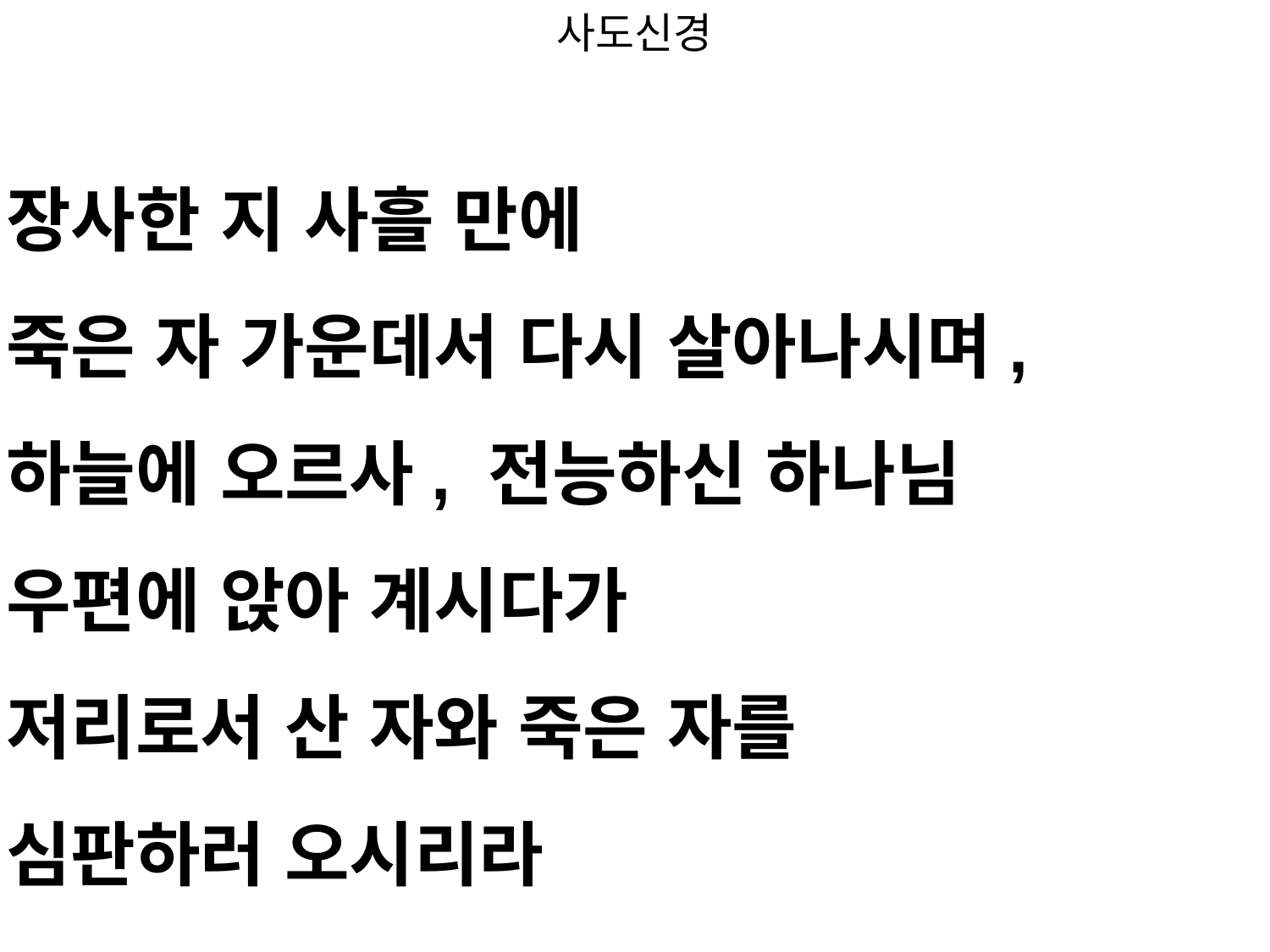

사도신경
#
장사한 지 사흘 만에
죽은 자 가운데서 다시 살아나시며,
하늘에 오르사, 전능하신 하나님
우편에 앉아 계시다가
저리로서 산 자와 죽은 자를
심판하러 오시리라